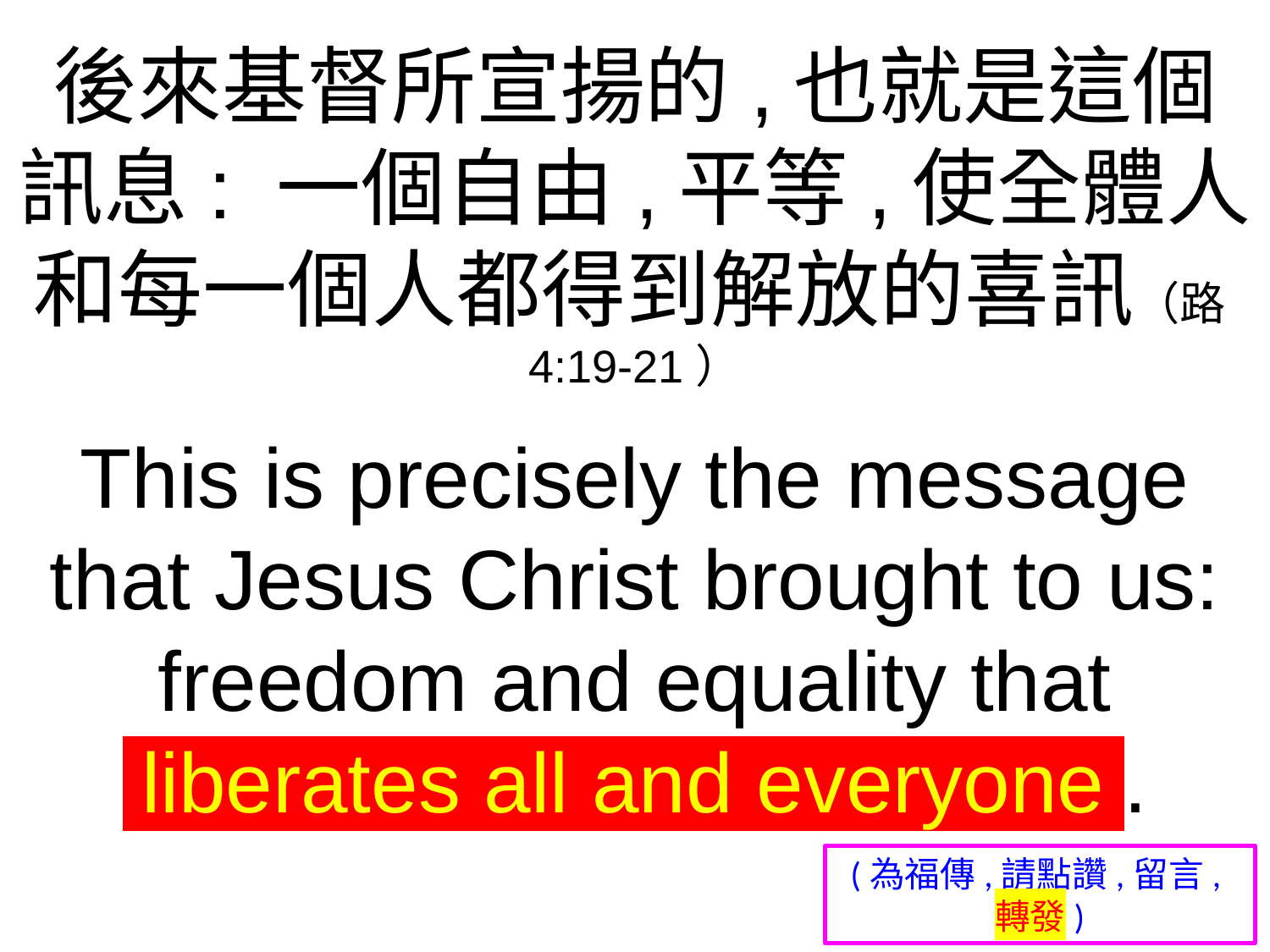

後來基督所宣揚的,也就是這個訊息: 一個自由,平等,使全體人和每一個人都得到解放的喜訊（路4:19-21）
This is precisely the message that Jesus Christ brought to us: freedom and equality that lliberates all and everyonel.
(為福傳,請點讚,留言,轉發)